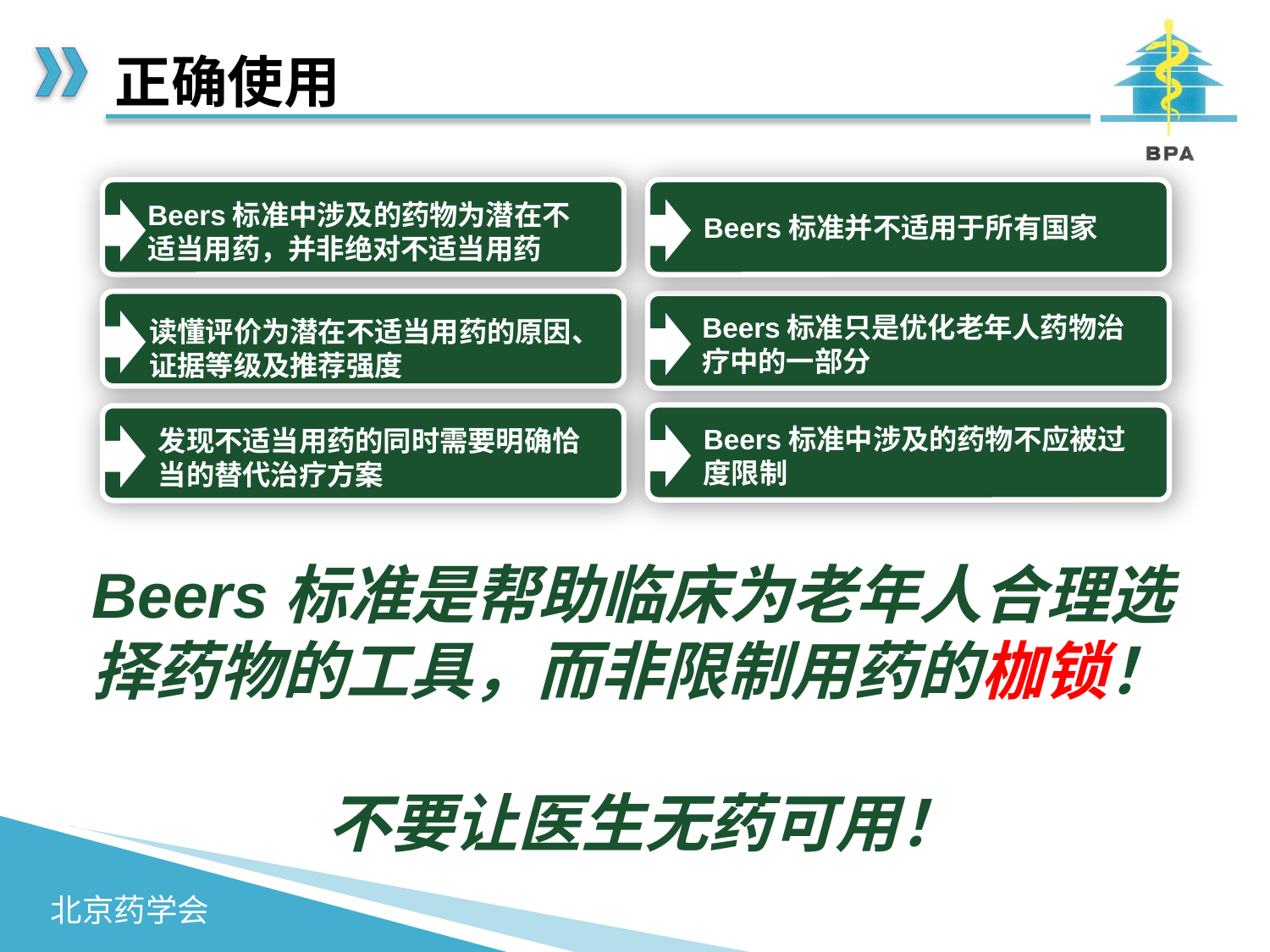

正确使用

Beers标准中涉及的药物为潜在不适当用药，并非绝对不适当用药

Beers标准并不适用于所有国家

Beers标准只是优化老年人药物治疗中的一部分
读懂评价为潜在不适当用药的原因、证据等级及推荐强度

Beers标准中涉及的药物不应被过度限制
发现不适当用药的同时需要明确恰当的替代治疗方案

Beers标准是帮助临床为老年人合理选择药物的工具，而非限制用药的枷锁！

不要让医生无药可用！